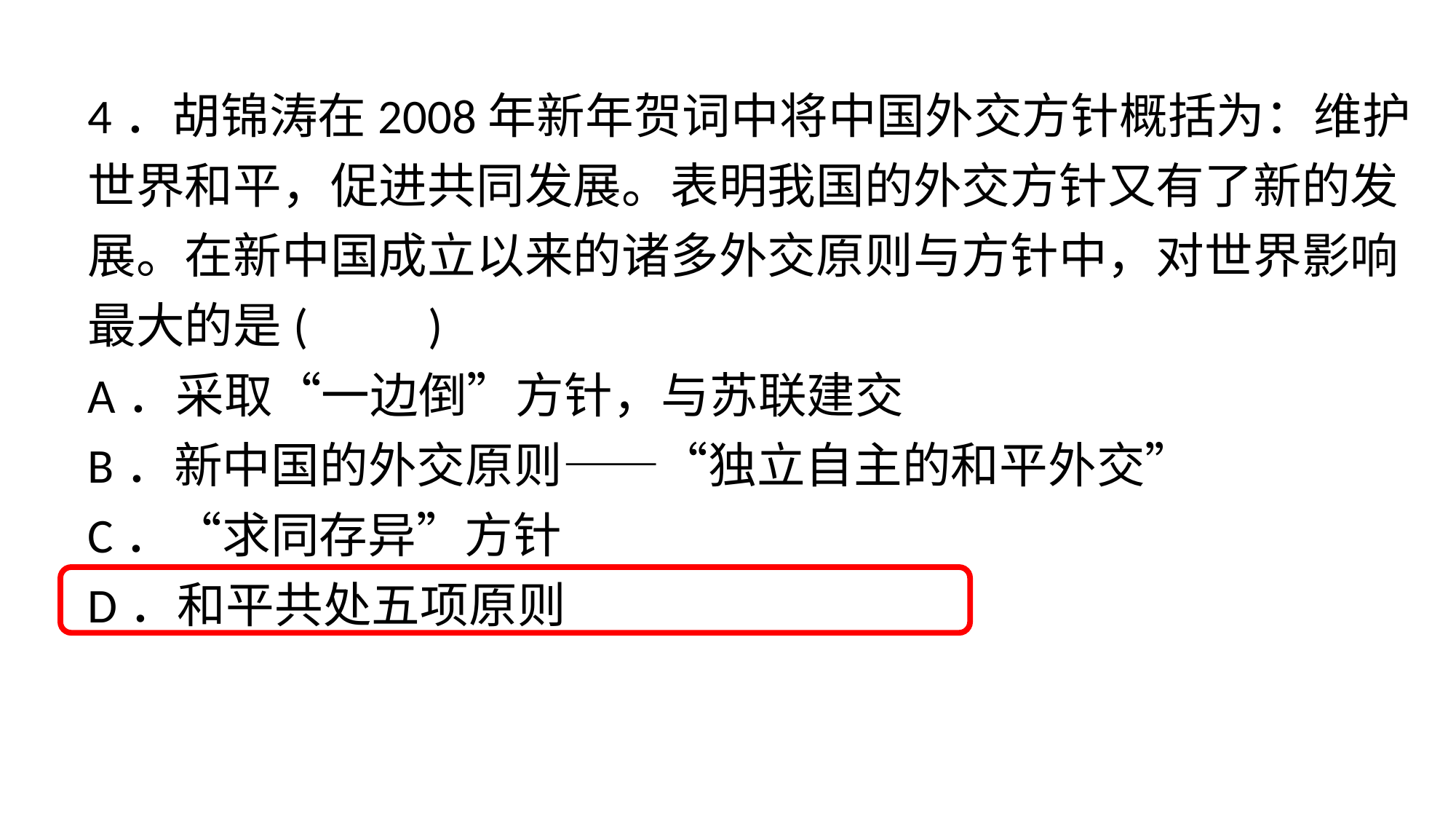

4．胡锦涛在2008年新年贺词中将中国外交方针概括为：维护世界和平，促进共同发展。表明我国的外交方针又有了新的发展。在新中国成立以来的诸多外交原则与方针中，对世界影响最大的是(　　)
A．采取“一边倒”方针，与苏联建交
B．新中国的外交原则——“独立自主的和平外交”
C．“求同存异”方针
D．和平共处五项原则